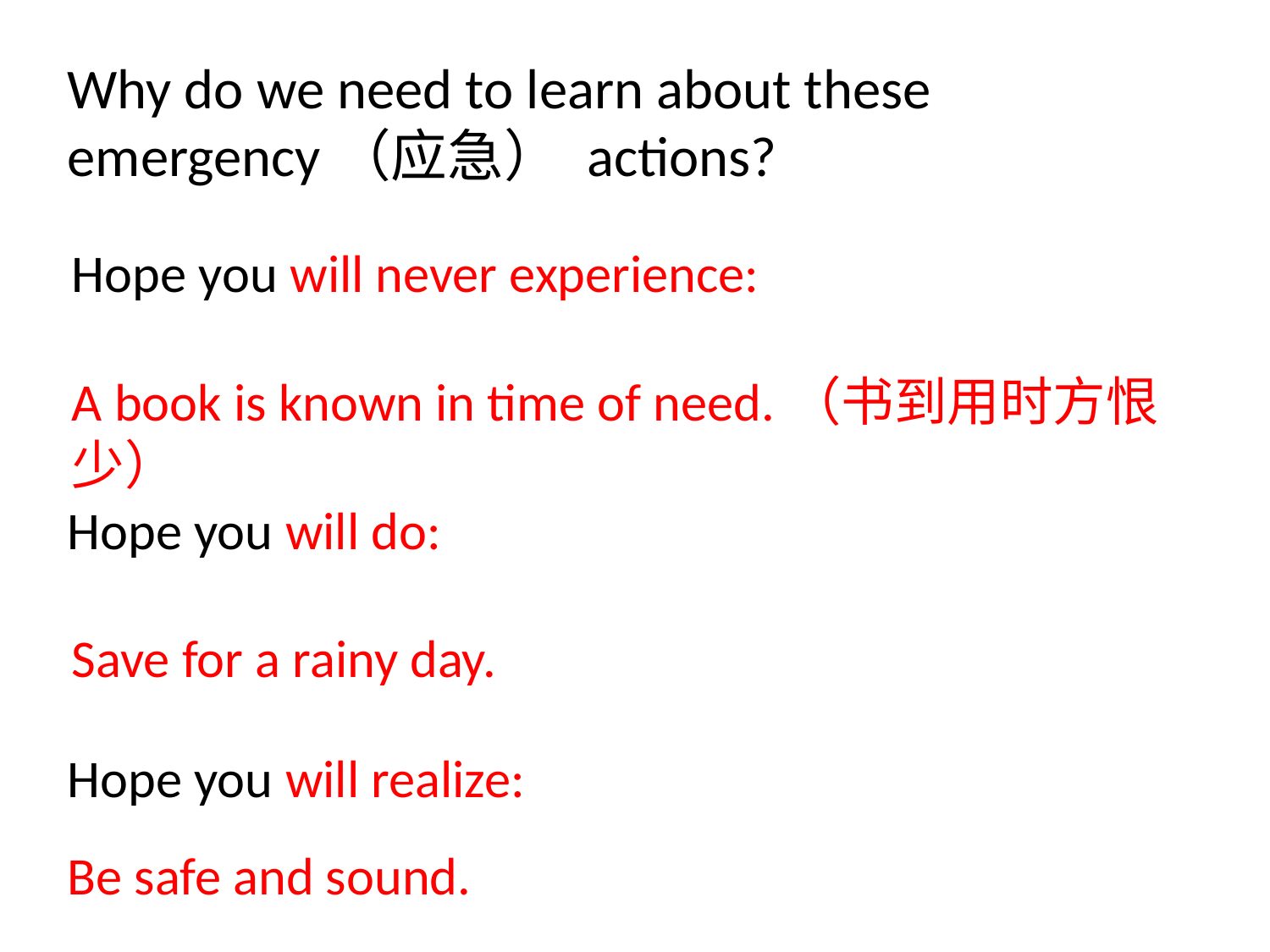

Why do we need to learn about these emergency（应急） actions?
Hope you will never experience:
A book is known in time of need.（书到用时方恨少）
Hope you will do:
Save for a rainy day.
Hope you will realize:
Be safe and sound.